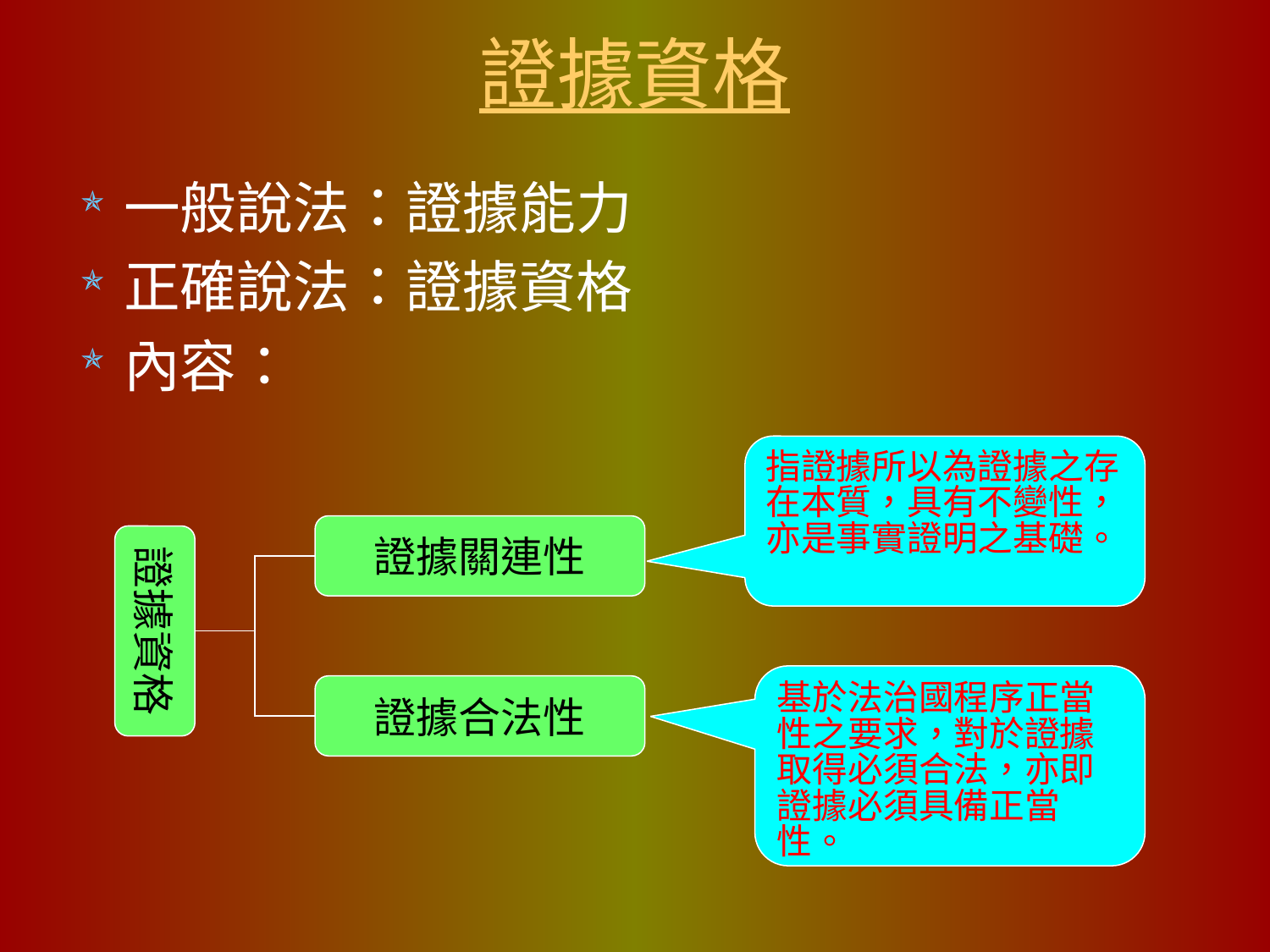

# 證據資格
一般說法：證據能力
正確說法：證據資格
內容：
指證據所以為證據之存在本質，具有不變性，亦是事實證明之基礎。
證據關連性
證據資格
基於法治國程序正當性之要求，對於證據取得必須合法，亦即證據必須具備正當性。
證據合法性